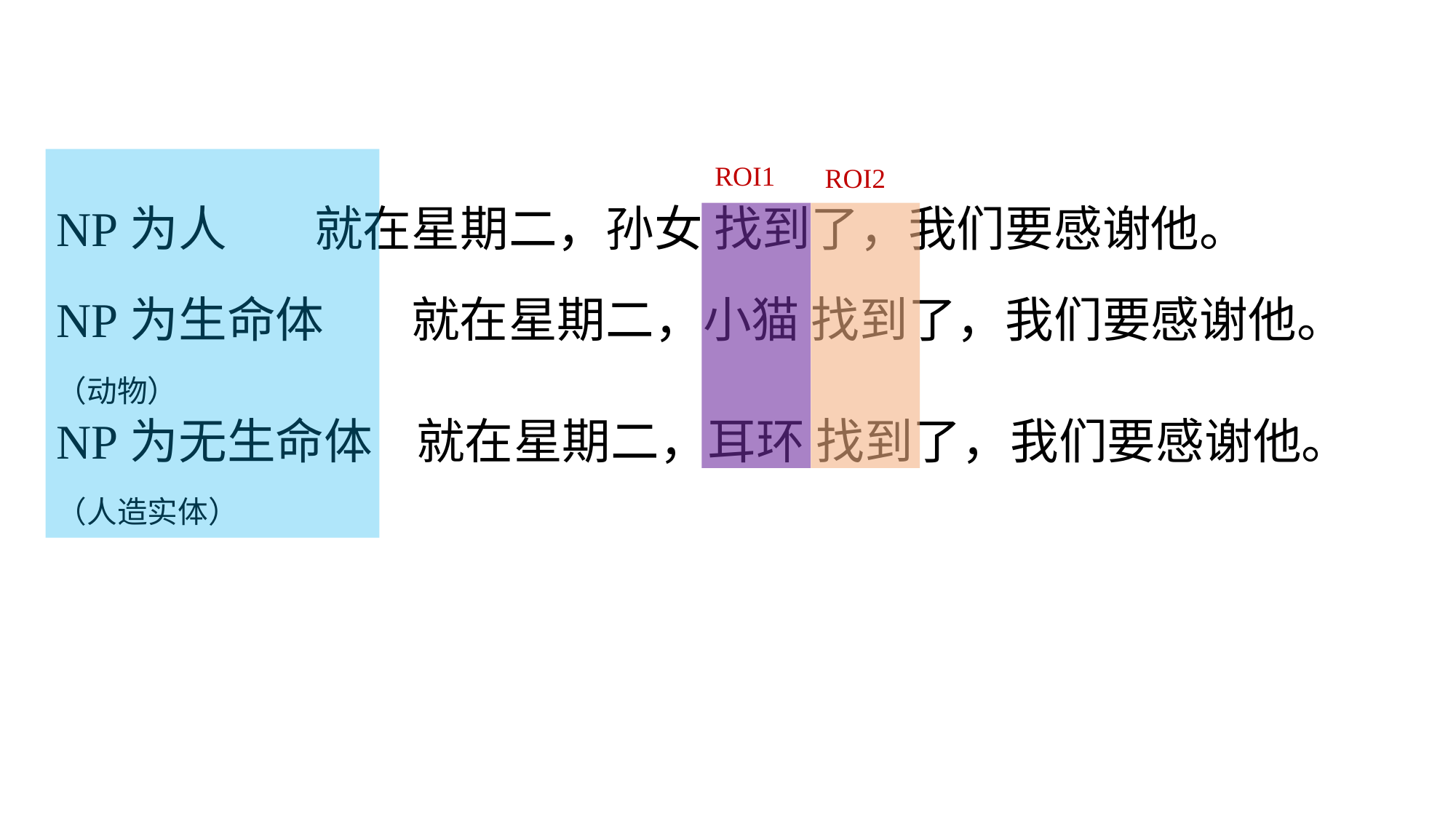

ROI1
ROI2

NP为人        就在星期二，孙女 找到了，我们要感谢他。

NP为生命体        就在星期二，小猫 找到了，我们要感谢他。

（动物）

NP为无生命体    就在星期二，耳环 找到了，我们要感谢他。

（人造实体）